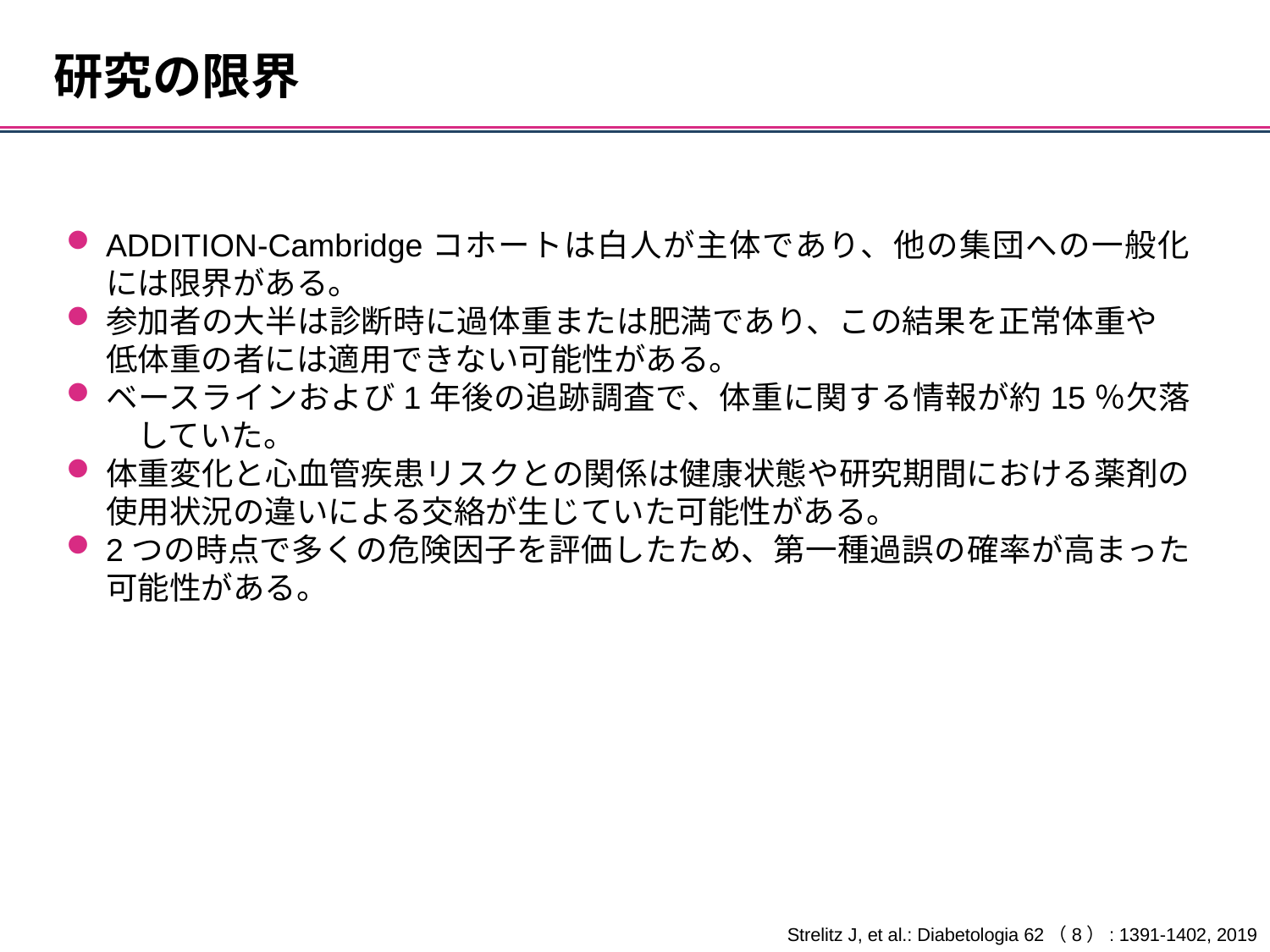

研究の限界
ADDITION-Cambridgeコホートは白人が主体であり、他の集団への一般化には限界がある。
参加者の大半は診断時に過体重または肥満であり、この結果を正常体重や　低体重の者には適用できない可能性がある。
ベースラインおよび1年後の追跡調査で、体重に関する情報が約15％欠落　していた。
体重変化と心血管疾患リスクとの関係は健康状態や研究期間における薬剤の使用状況の違いによる交絡が生じていた可能性がある。
2つの時点で多くの危険因子を評価したため、第一種過誤の確率が高まった可能性がある。
Strelitz J, et al.: Diabetologia 62（8）: 1391-1402, 2019